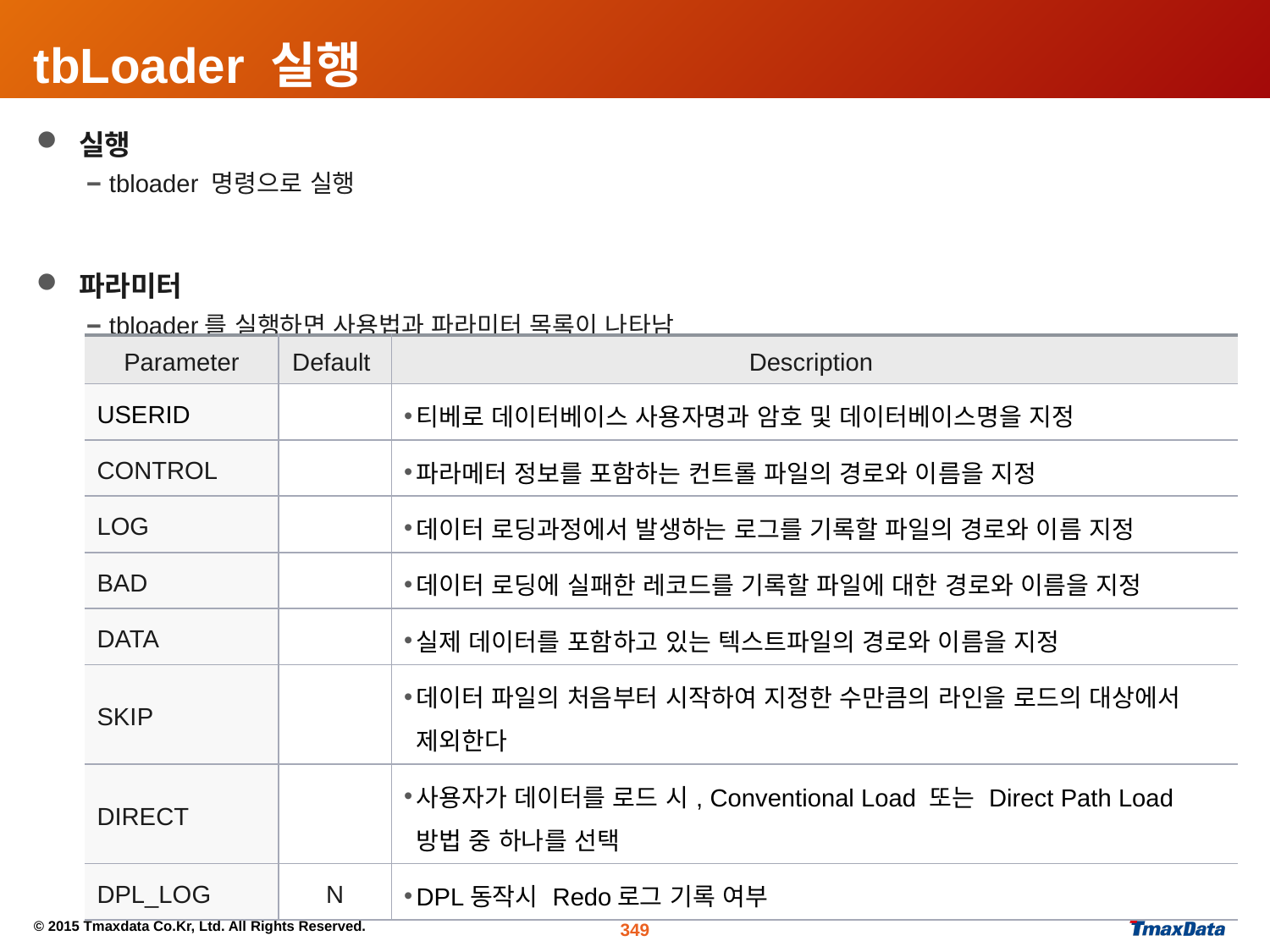

# tbLoader 실행
 실행
 tbloader 명령으로 실행

 파라미터
 tbloader를 실행하면 사용법과 파라미터 목록이 나타남

| Parameter | Default | Description |
| --- | --- | --- |
| USERID |  | 티베로 데이터베이스 사용자명과 암호 및 데이터베이스명을 지정 |
| CONTROL |  | 파라메터 정보를 포함하는 컨트롤 파일의 경로와 이름을 지정 |
| LOG |  | 데이터 로딩과정에서 발생하는 로그를 기록할 파일의 경로와 이름 지정 |
| BAD |  | 데이터 로딩에 실패한 레코드를 기록할 파일에 대한 경로와 이름을 지정 |
| DATA |  | 실제 데이터를 포함하고 있는 텍스트파일의 경로와 이름을 지정 |
| SKIP |  | 데이터 파일의 처음부터 시작하여 지정한 수만큼의 라인을 로드의 대상에서 제외한다 |
| DIRECT |  | 사용자가 데이터를 로드 시, Conventional Load 또는 Direct Path Load 방법 중 하나를 선택 |
| DPL\_LOG | N | DPL동작시 Redo로그 기록 여부 |